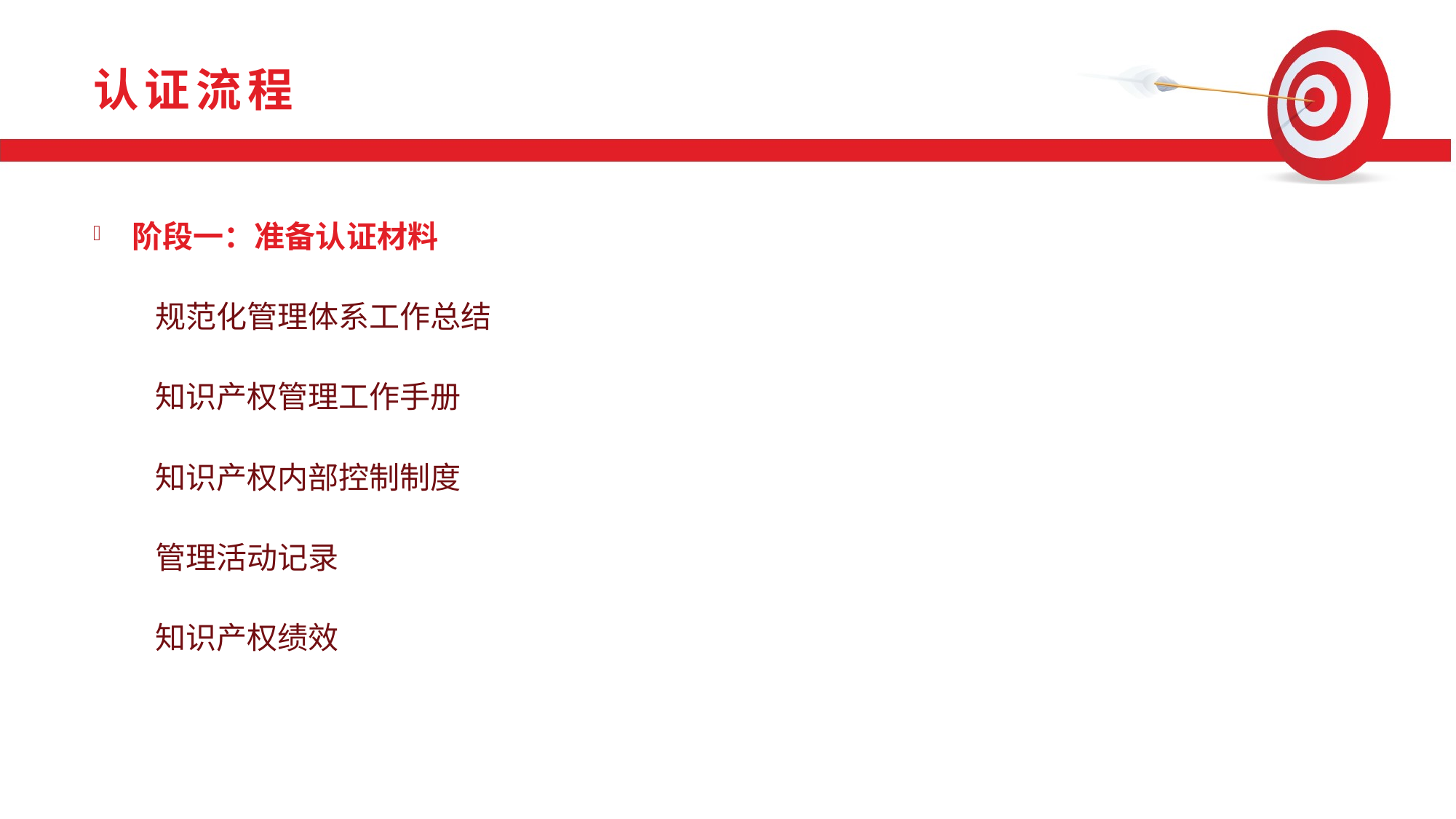

# 认证流程
阶段一：准备认证材料
        规范化管理体系工作总结
        知识产权管理工作手册
        知识产权内部控制制度
        管理活动记录
        知识产权绩效